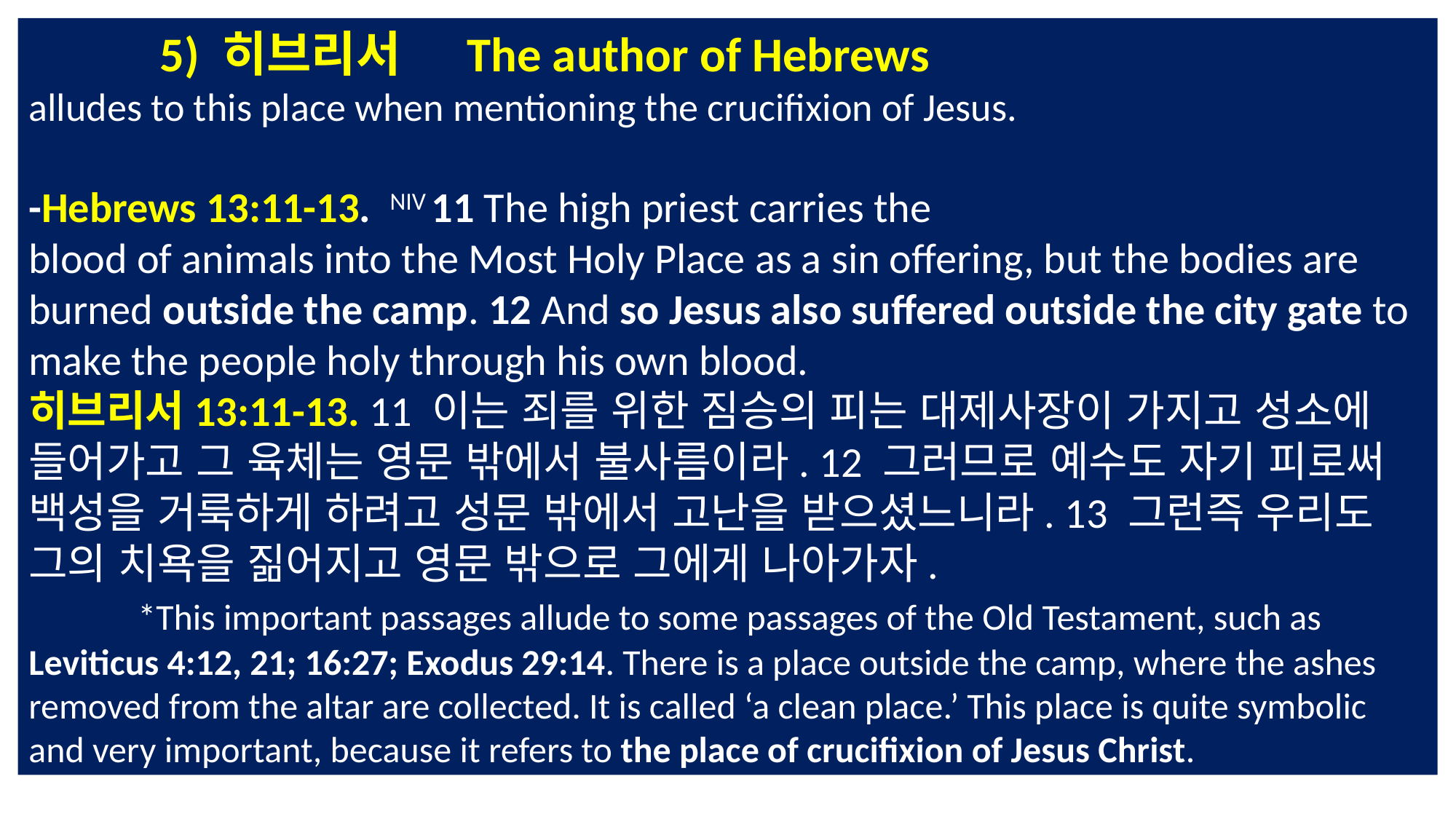

5) 히브리서    The author of Hebrews
alludes to this place when mentioning the crucifixion of Jesus.

-Hebrews 13:11-13.  NIV 11 The high priest carries the
blood of animals into the Most Holy Place as a sin offering, but the bodies are burned outside the camp. 12 And so Jesus also suffered outside the city gate to make the people holy through his own blood.
히브리서13:11-13. 11 이는 죄를 위한 짐승의 피는 대제사장이 가지고 성소에 들어가고 그 육체는 영문 밖에서 불사름이라. 12 그러므로 예수도 자기 피로써 백성을 거룩하게 하려고 성문 밖에서 고난을 받으셨느니라. 13 그런즉 우리도 그의 치욕을 짊어지고 영문 밖으로 그에게 나아가자.
	*This important passages allude to some passages of the Old Testament, such as Leviticus 4:12, 21; 16:27; Exodus 29:14. There is a place outside the camp, where the ashes removed from the altar are collected. It is called ‘a clean place.’ This place is quite symbolic and very important, because it refers to the place of crucifixion of Jesus Christ.